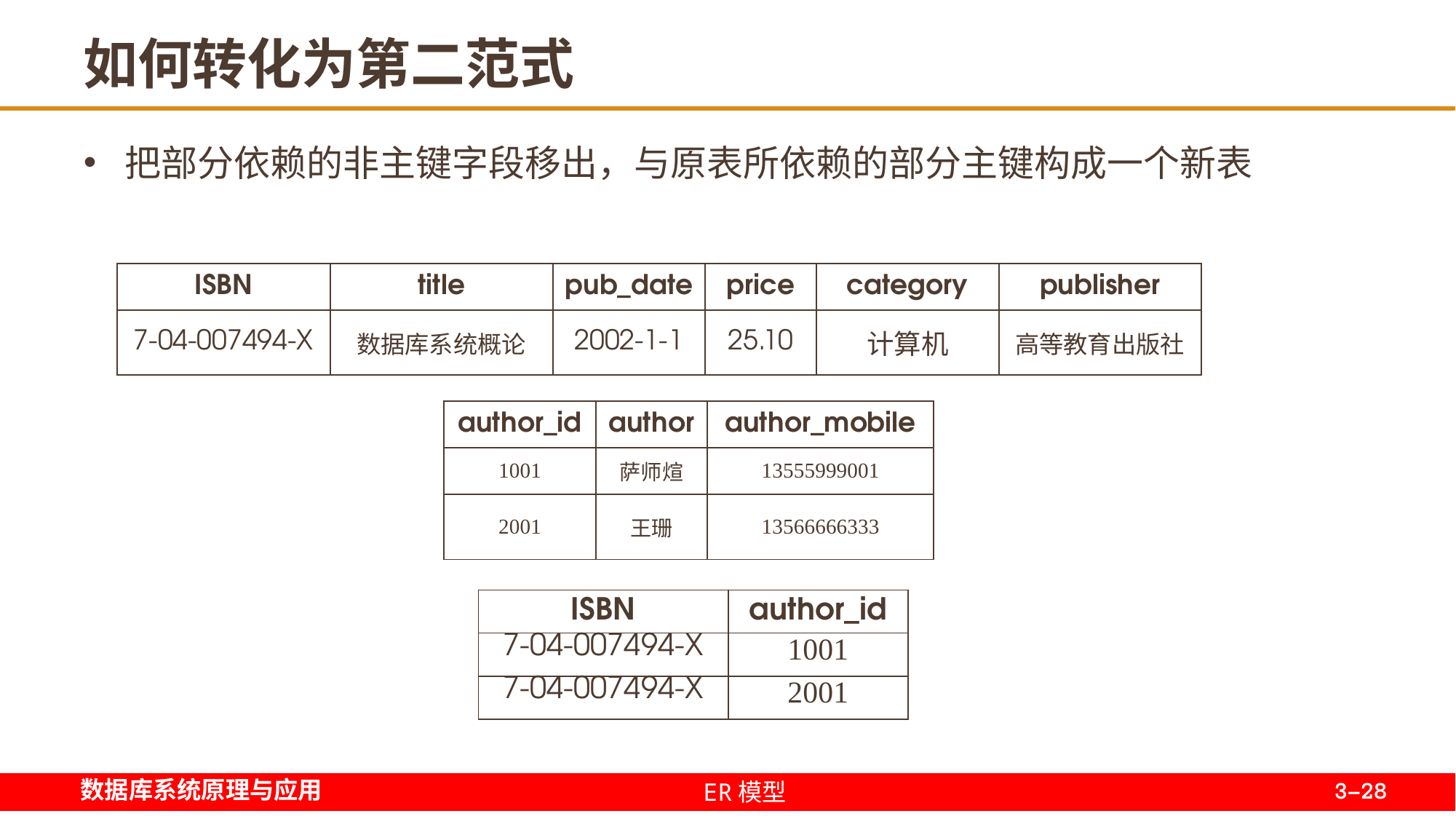

# 如何转化为第二范式
把部分依赖的非主键字段移出，与原表所依赖的部分主键构成一个新表

| ISBN | title | pub\_date | price | category | publisher |
| --- | --- | --- | --- | --- | --- |
| 7-04-007494-X | 数据库系统概论 | 2002-1-1 | 25.10 | 计算机 | 高等教育出版社 |
| author\_id | author | author\_mobile |
| --- | --- | --- |
| 1001 | 萨师煊 | 13555999001 |
| 2001 | 王珊 | 13566666333 |
| ISBN | author\_id |
| --- | --- |
| 7-04-007494-X | 1001 |
| 7-04-007494-X | 2001 |